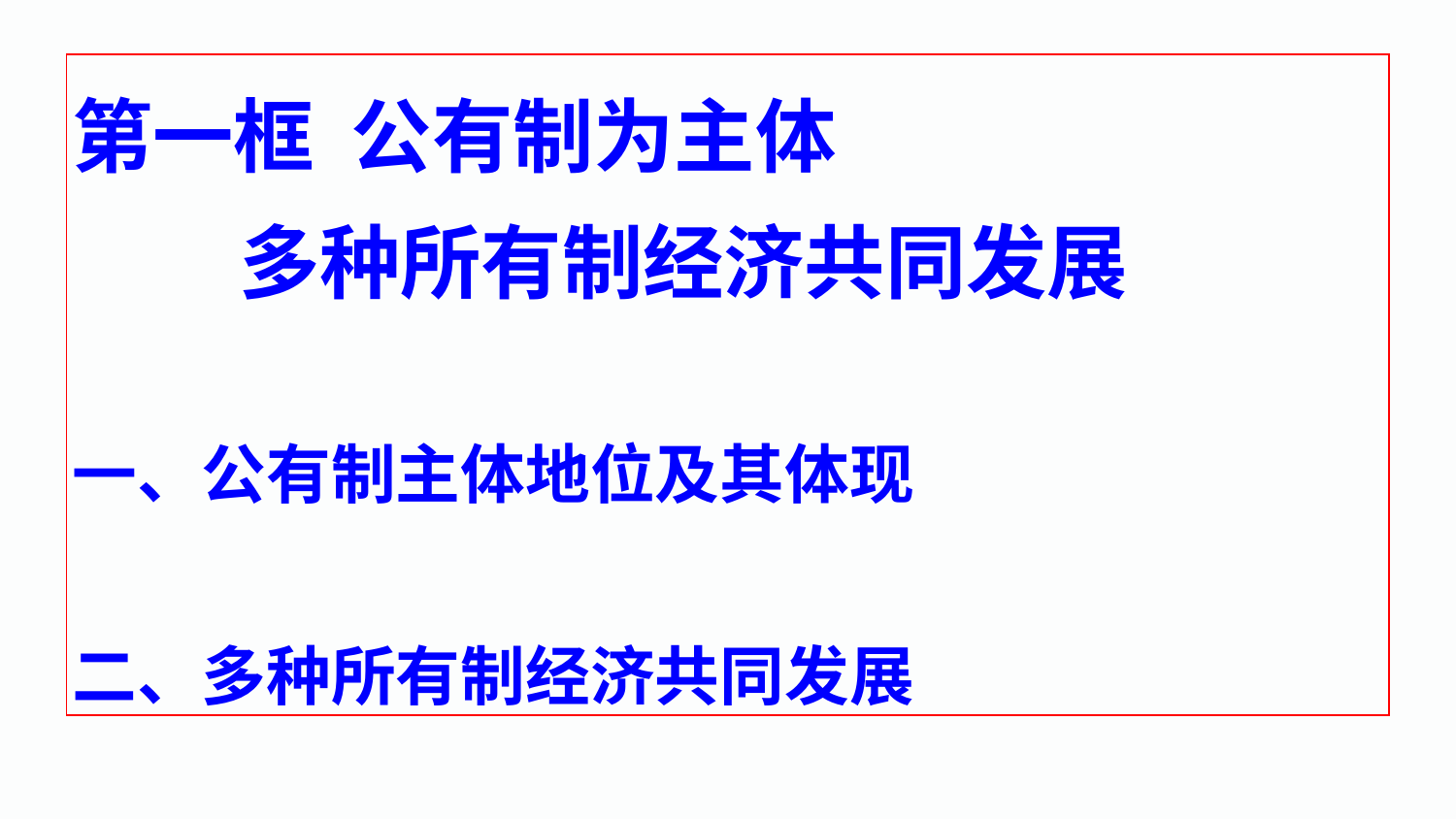

第一框  公有制为主体
        多种所有制经济共同发展

一、公有制主体地位及其体现
二、多种所有制经济共同发展